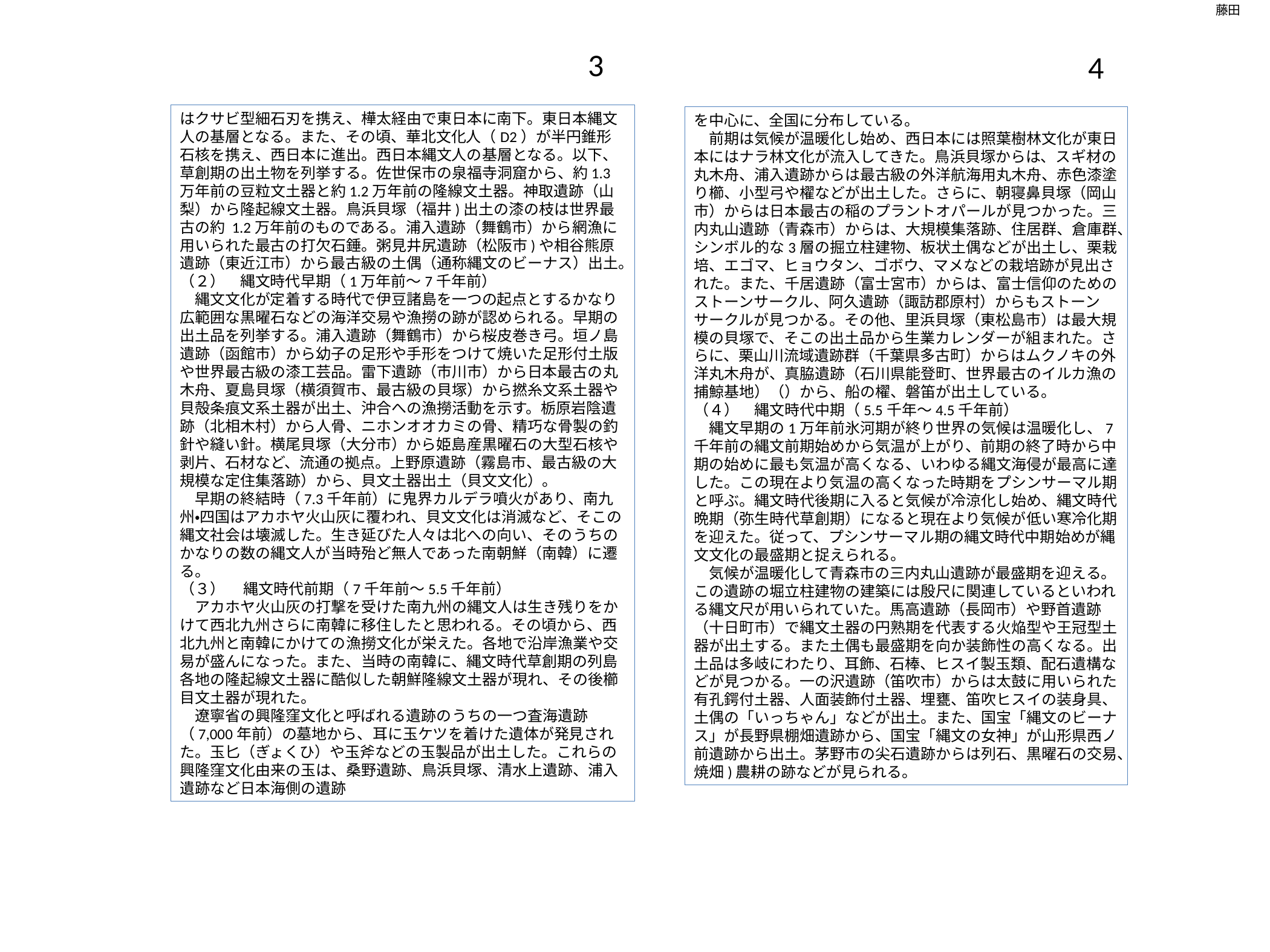

藤田
3
4
はクサビ型細石刃を携え、樺太経由で東日本に南下。東日本縄文人の基層となる。また、その頃、華北文化人（D2）が半円錐形石核を携え、西日本に進出。西日本縄文人の基層となる。以下、草創期の出土物を列挙する。佐世保市の泉福寺洞窟から、約1.3万年前の豆粒文土器と約1.2万年前の隆線文土器。神取遺跡（山梨）から隆起線文土器。鳥浜貝塚（福井)出土の漆の枝は世界最古の約 1.2万年前のものである。浦入遺跡（舞鶴市）から網漁に用いられた最古の打欠石錘。粥見井尻遺跡（松阪市)や相谷熊原遺跡（東近江市）から最古級の土偶（通称縄文のビーナス）出土。
（２）　縄文時代早期（1万年前～7千年前）
　縄文文化が定着する時代で伊豆諸島を一つの起点とするかなり広範囲な黒曜石などの海洋交易や漁撈の跡が認められる。早期の出土品を列挙する。浦入遺跡（舞鶴市）から桜皮巻き弓。垣ノ島遺跡（函館市）から幼子の足形や手形をつけて焼いた足形付土版や世界最古級の漆工芸品。雷下遺跡（市川市）から日本最古の丸木舟、夏島貝塚（横須賀市、最古級の貝塚）から撚糸文系土器や貝殻条痕文系土器が出土、沖合への漁撈活動を示す。栃原岩陰遺跡（北相木村）から人骨、ニホンオオカミの骨、精巧な骨製の釣針や縫い針。横尾貝塚（大分市）から姫島産黒曜石の大型石核や剥片、石材など、流通の拠点。上野原遺跡（霧島市、最古級の大規模な定住集落跡）から、貝文土器出土（貝文文化）。
　早期の終結時（7.3千年前）に鬼界カルデラ噴火があり、南九州・四国はアカホヤ火山灰に覆われ、貝文文化は消滅など、そこの縄文社会は壊滅した。生き延びた人々は北への向い、そのうちのかなりの数の縄文人が当時殆ど無人であった南朝鮮（南韓）に遷る。
（３）　 縄文時代前期（7千年前～5.5千年前）
　アカホヤ火山灰の打撃を受けた南九州の縄文人は生き残りをかけて西北九州さらに南韓に移住したと思われる。その頃から、西北九州と南韓にかけての漁撈文化が栄えた。各地で沿岸漁業や交易が盛んになった。また、当時の南韓に、縄文時代草創期の列島各地の隆起線文土器に酷似した朝鮮隆線文土器が現れ、その後櫛目文土器が現れた。
　遼寧省の興隆窪文化と呼ばれる遺跡のうちの一つ査海遺跡（7,000年前）の墓地から、耳に玉ケツを着けた遺体が発見された。玉匕（ぎょくひ）や玉斧などの玉製品が出土した。これらの興隆窪文化由来の玉は、桑野遺跡、鳥浜貝塚、清水上遺跡、浦入遺跡など日本海側の遺跡
を中心に、全国に分布している。
　前期は気候が温暖化し始め、西日本には照葉樹林文化が東日本にはナラ林文化が流入してきた。鳥浜貝塚からは、スギ材の丸木舟、浦入遺跡からは最古級の外洋航海用丸木舟、赤色漆塗り櫛、小型弓や櫂などが出土した。さらに、朝寝鼻貝塚（岡山市）からは日本最古の稲のプラントオパールが見つかった。三内丸山遺跡（青森市）からは、大規模集落跡、住居群、倉庫群、シンボル的な3層の掘立柱建物、板状土偶などが出土し、栗栽培、エゴマ、ヒョウタン、ゴボウ、マメなどの栽培跡が見出された。また、千居遺跡（富士宮市）からは、富士信仰のためのストーンサークル、阿久遺跡（諏訪郡原村）からもストーンサークルが見つかる。その他、里浜貝塚（東松島市）は最大規模の貝塚で、そこの出土品から生業カレンダーが組まれた。さらに、栗山川流域遺跡群（千葉県多古町）からはムクノキの外洋丸木舟が、真脇遺跡（石川県能登町、世界最古のイルカ漁の捕鯨基地）（）から、船の櫂、磐笛が出土している。
（４）　縄文時代中期（5.5千年～4.5千年前）
　縄文早期の1万年前氷河期が終り世界の気候は温暖化し、7千年前の縄文前期始めから気温が上がり、前期の終了時から中期の始めに最も気温が高くなる、いわゆる縄文海侵が最高に達した。この現在より気温の高くなった時期をプシンサーマル期と呼ぶ。縄文時代後期に入ると気候が冷涼化し始め、縄文時代晩期（弥生時代草創期）になると現在より気候が低い寒冷化期を迎えた。従って、プシンサーマル期の縄文時代中期始めが縄文文化の最盛期と捉えられる。
　気候が温暖化して青森市の三内丸山遺跡が最盛期を迎える。この遺跡の堀立柱建物の建築には殷尺に関連しているといわれる縄文尺が用いられていた。馬高遺跡（長岡市）や野首遺跡（十日町市）で縄文土器の円熟期を代表する火焔型や王冠型土器が出土する。また土偶も最盛期を向か装飾性の高くなる。出土品は多岐にわたり、耳飾、石棒、ヒスイ製玉類、配石遺構などが見つかる。一の沢遺跡（笛吹市）からは太鼓に用いられた有孔鍔付土器、人面装飾付土器、埋甕、笛吹ヒスイの装身具、土偶の「いっちゃん」などが出土。また、国宝「縄文のビーナス」が長野県棚畑遺跡から、国宝「縄文の女神」が山形県西ノ前遺跡から出土。茅野市の尖石遺跡からは列石、黒曜石の交易、焼畑)農耕の跡などが見られる。